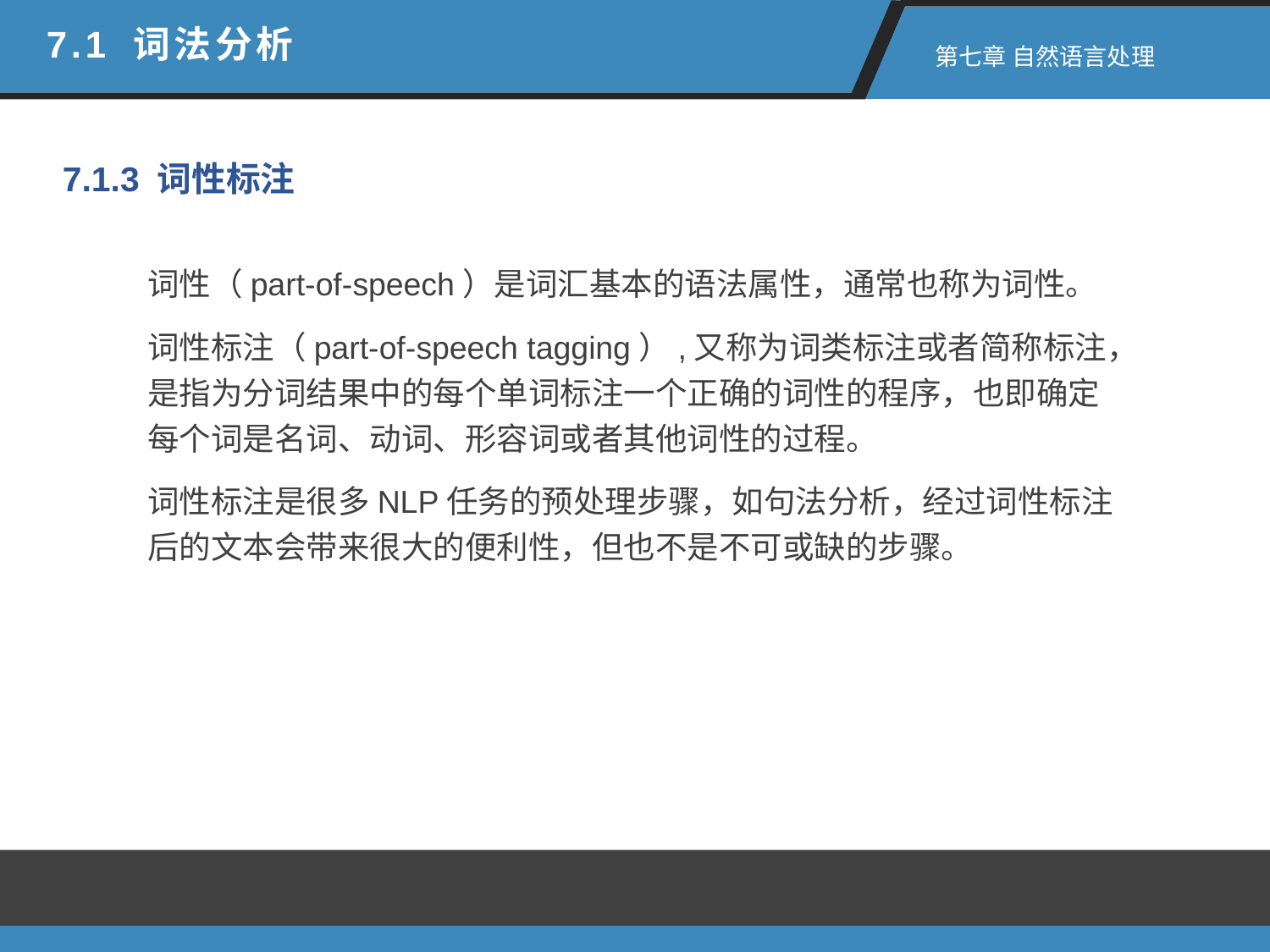

7.1 词法分析
  第七章 自然语言处理
7.1.3 词性标注

词性（part-of-speech）是词汇基本的语法属性，通常也称为词性。
词性标注（part-of-speech tagging）,又称为词类标注或者简称标注，是指为分词结果中的每个单词标注一个正确的词性的程序，也即确定每个词是名词、动词、形容词或者其他词性的过程。
词性标注是很多NLP任务的预处理步骤，如句法分析，经过词性标注后的文本会带来很大的便利性，但也不是不可或缺的步骤。